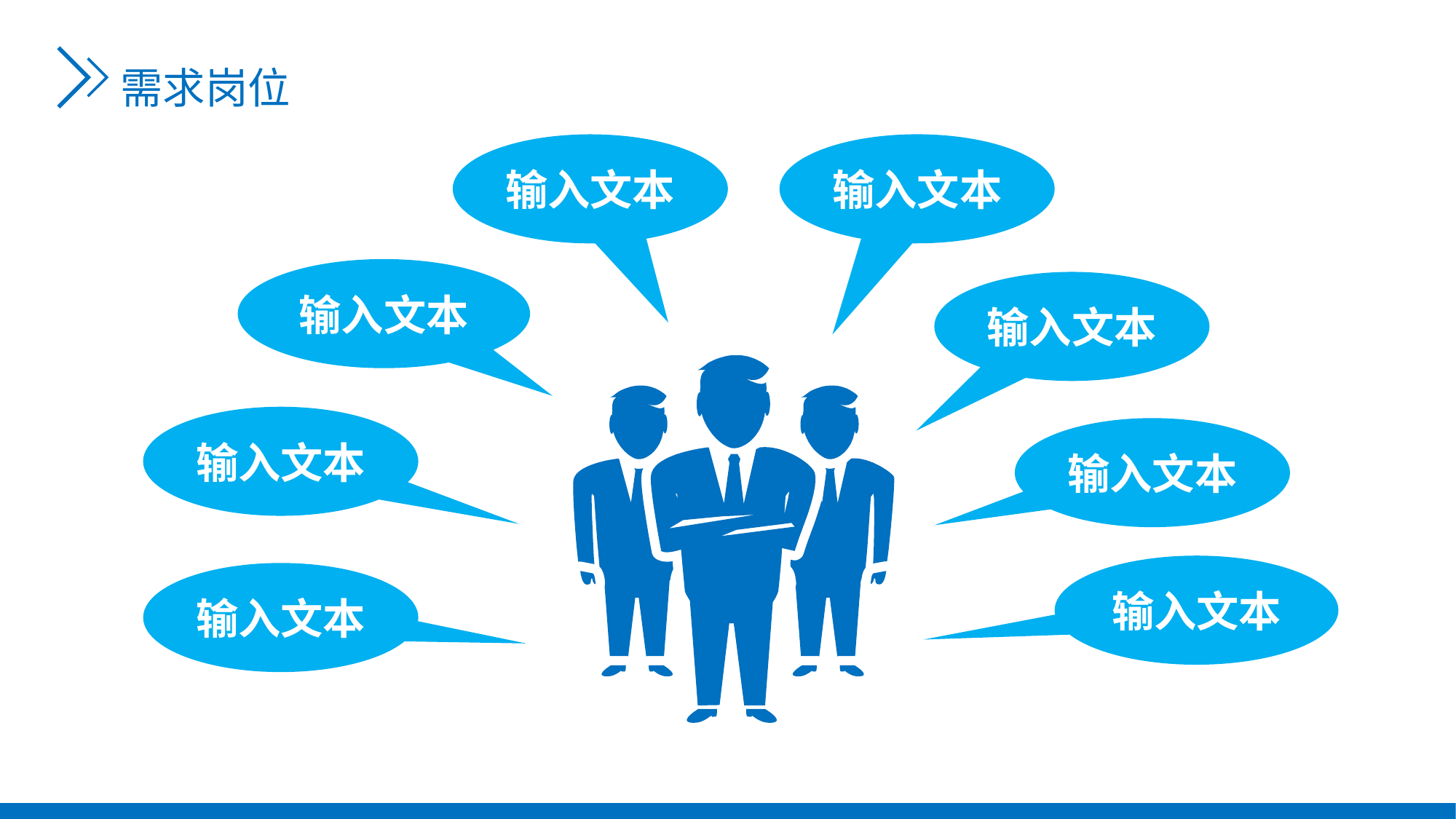

需求岗位
输入文本
输入文本
输入文本
输入文本

输入文本
输入文本
输入文本
输入文本